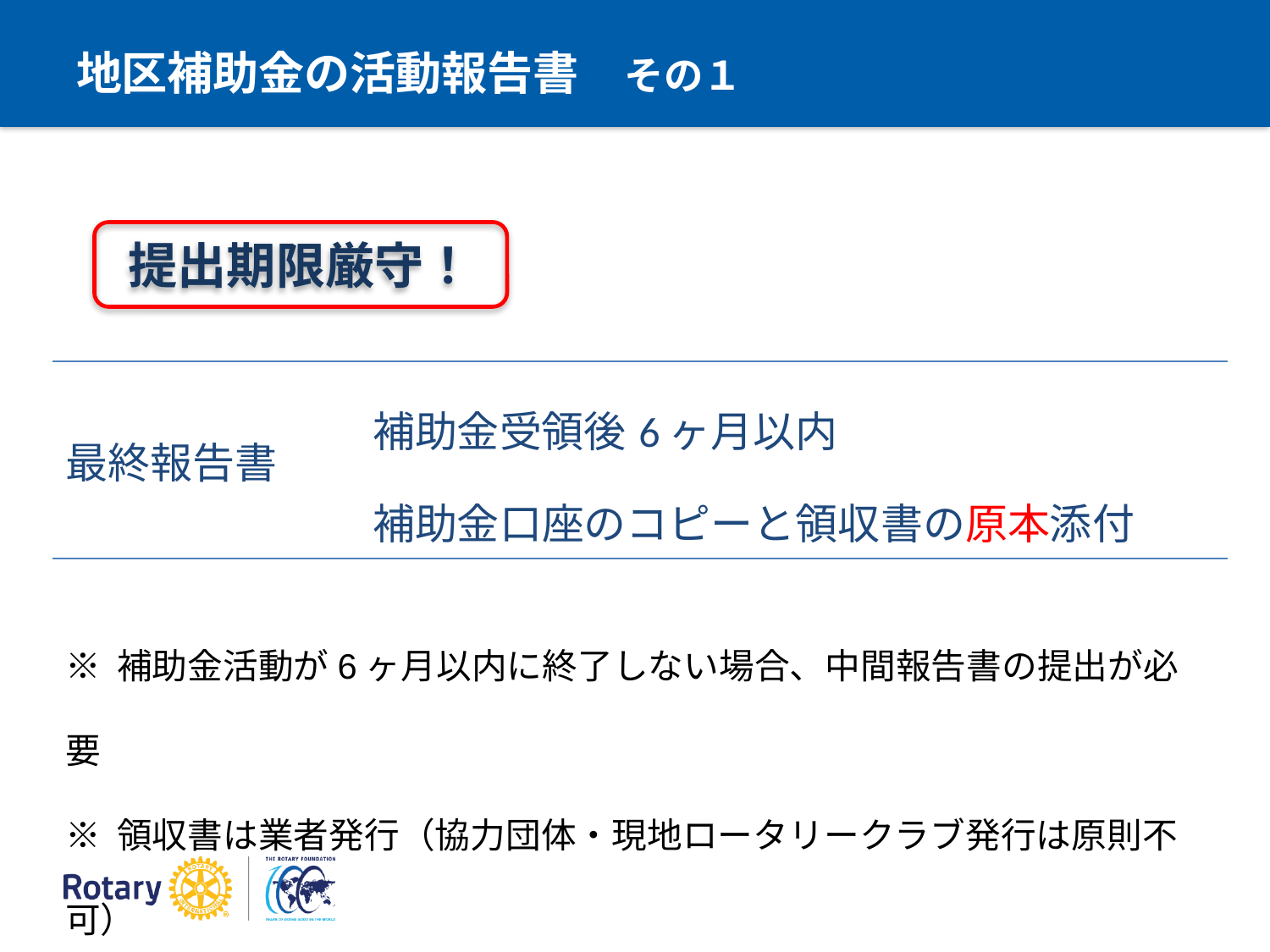

# 地区補助金の活動報告書　その１
提出期限厳守！
| 最終報告書 | 補助金受領後6ヶ月以内 補助金口座のコピーと領収書の原本添付 |
| --- | --- |
※ 補助金活動が6ヶ月以内に終了しない場合、中間報告書の提出が必要
※ 領収書は業者発行（協力団体・現地ロータリークラブ発行は原則不可）